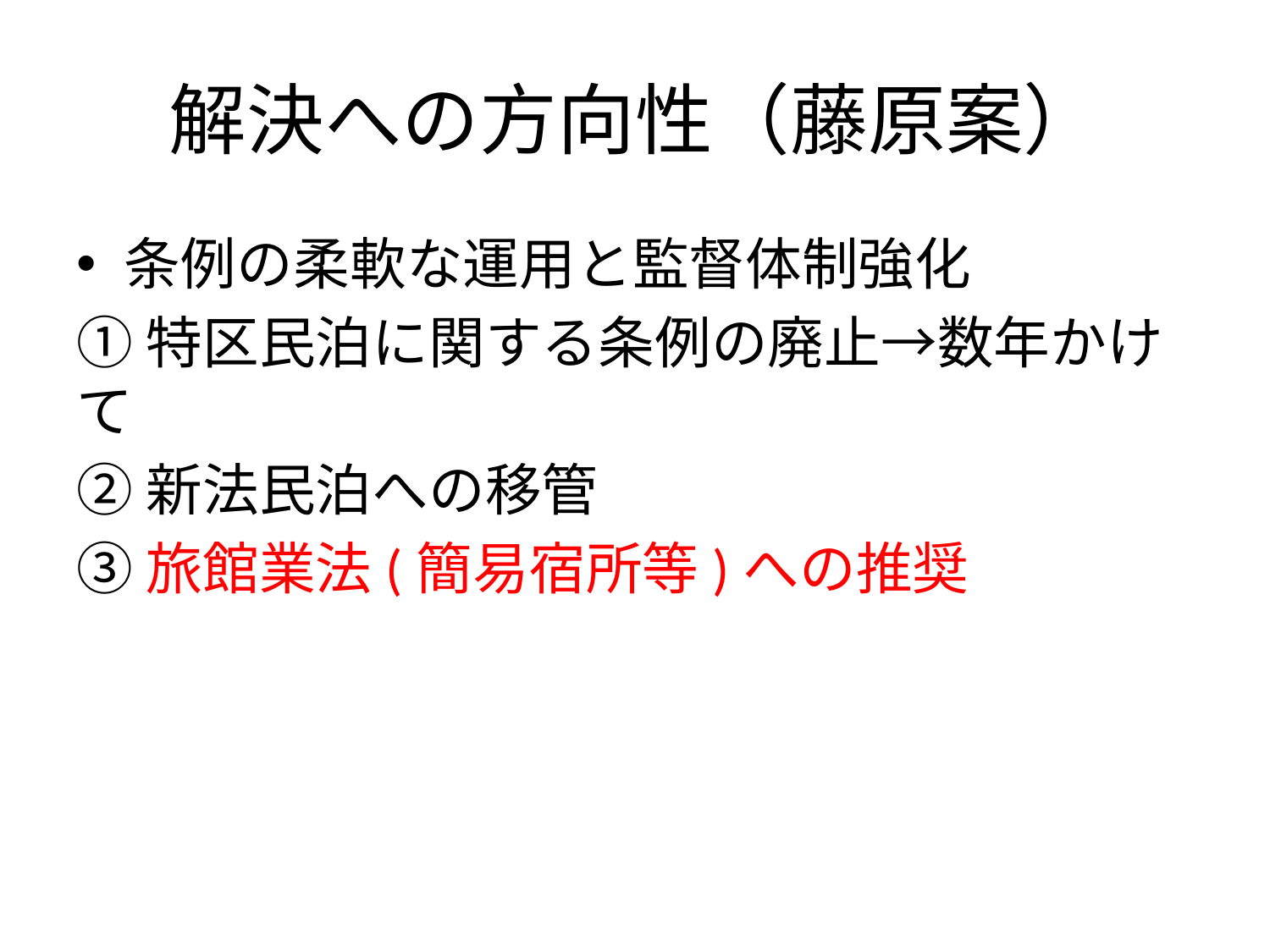

# 解決への方向性（藤原案）
条例の柔軟な運用と監督体制強化
①特区民泊に関する条例の廃止→数年かけて
②新法民泊への移管
③旅館業法(簡易宿所等)への推奨